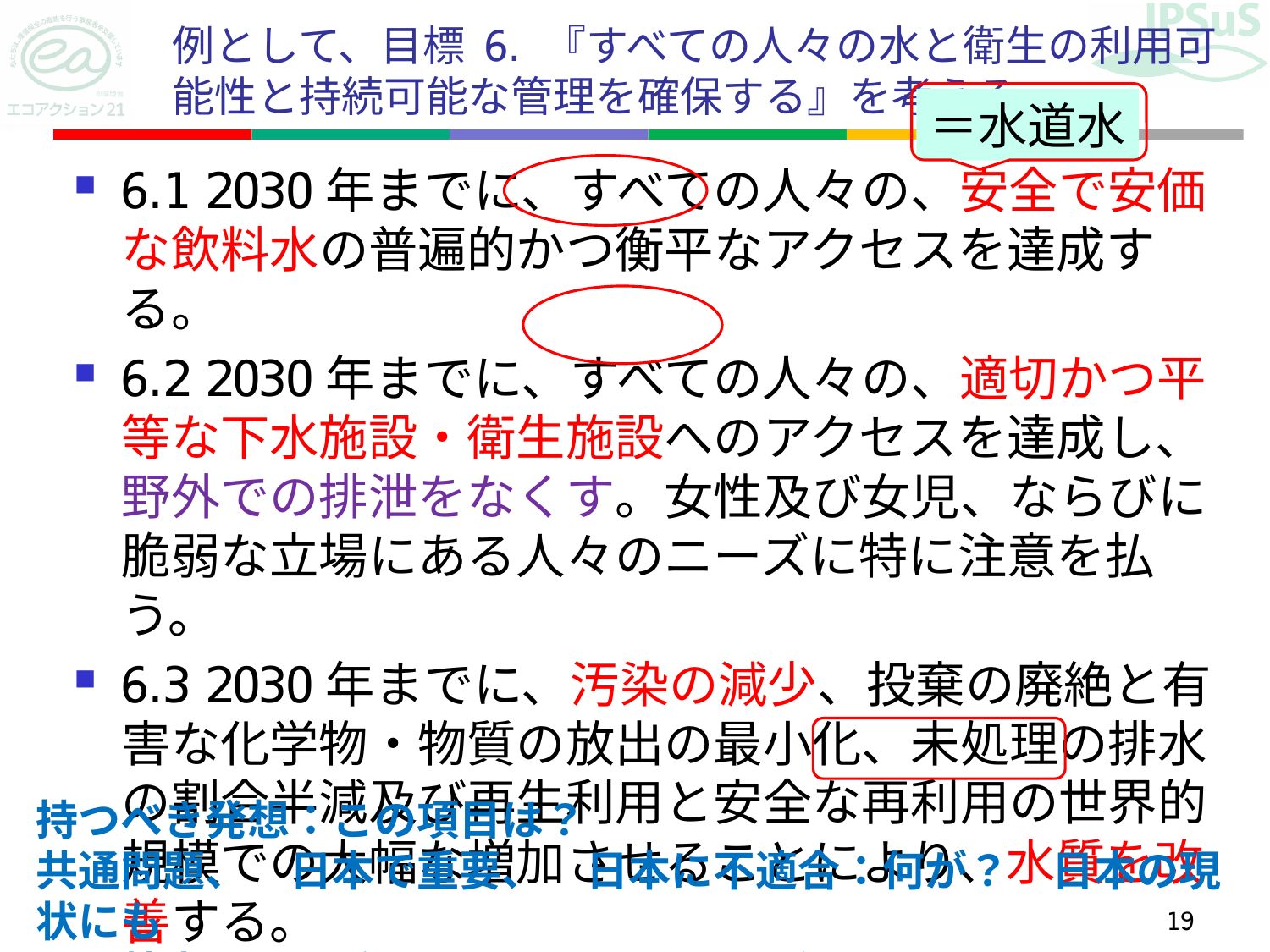

# 例として、目標 6. 『すべての人々の水と衛生の利用可能性と持続可能な管理を確保する』を考える

＝水道水

6.1 2030年までに、すべての人々の、安全で安価な飲料水の普遍的かつ衡平なアクセスを達成する。
6.2 2030年までに、すべての人々の、適切かつ平等な下水施設・衛生施設へのアクセスを達成し、野外での排泄をなくす。女性及び女児、ならびに脆弱な立場にある人々のニーズに特に注意を払う。
6.3 2030年までに、汚染の減少、投棄の廃絶と有害な化学物・物質の放出の最小化、未処理の排水の割合半減及び再生利用と安全な再利用の世界的規模での大幅な増加させることにより、水質を改善する。

持つべき発想：この項目は？
共通問題、　日本で重要、　日本に不適合：何が？　日本の現状にも
ある特定の国で重要　　さて、どう取り組むか？

19